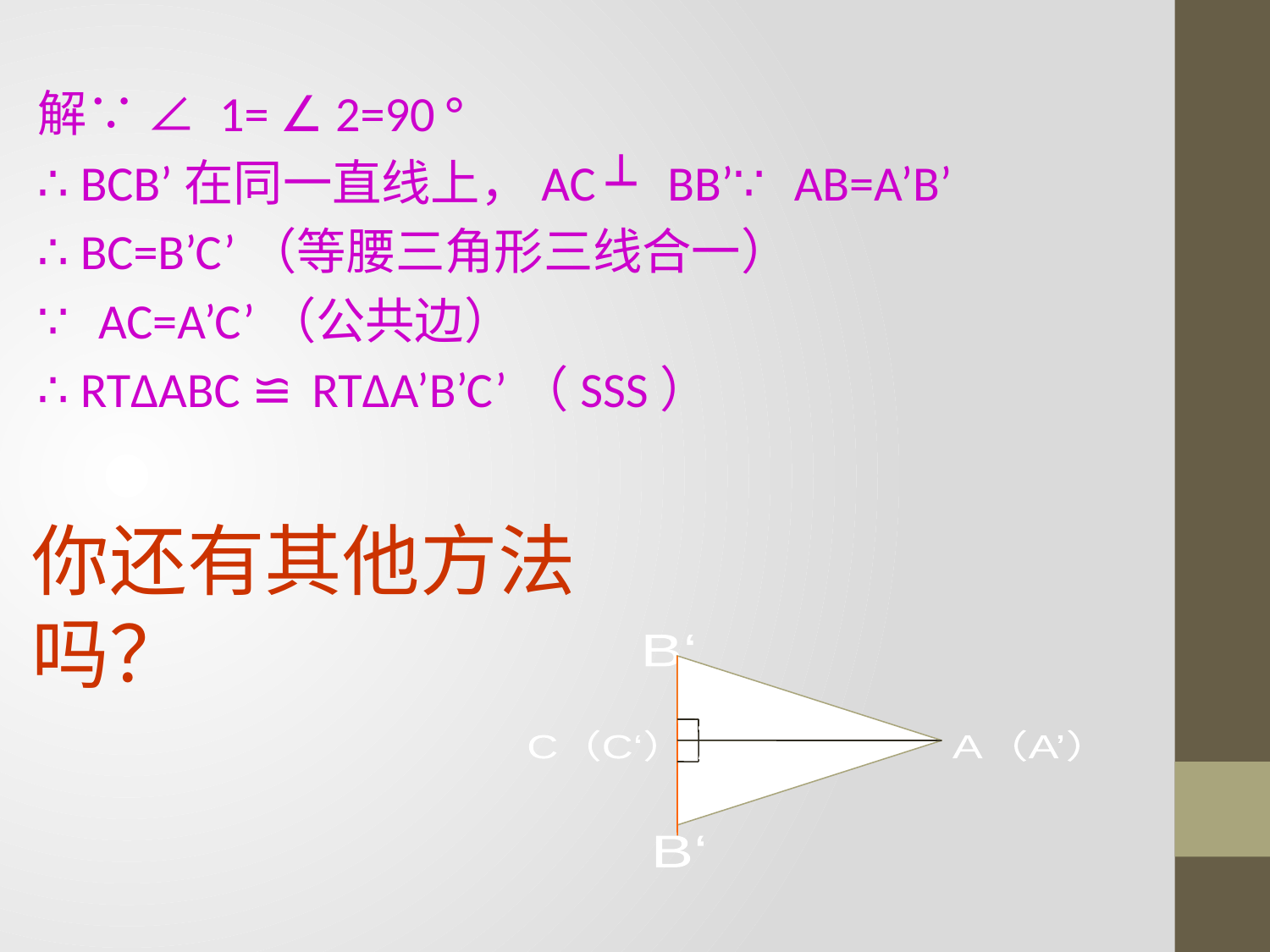

解∵ ∠ 1= ∠ 2=90 °
∴ BCB’在同一直线上，AC ┴ BB’∵ AB=A’B’
∴ BC=B’C’（等腰三角形三线合一）
∵ AC=A’C’（公共边）
∴ RTΔABC ≌ RTΔA’B’C’（SSS）
你还有其他方法吗？
B‘

1

C（C‘）
A（A’）

2

B‘